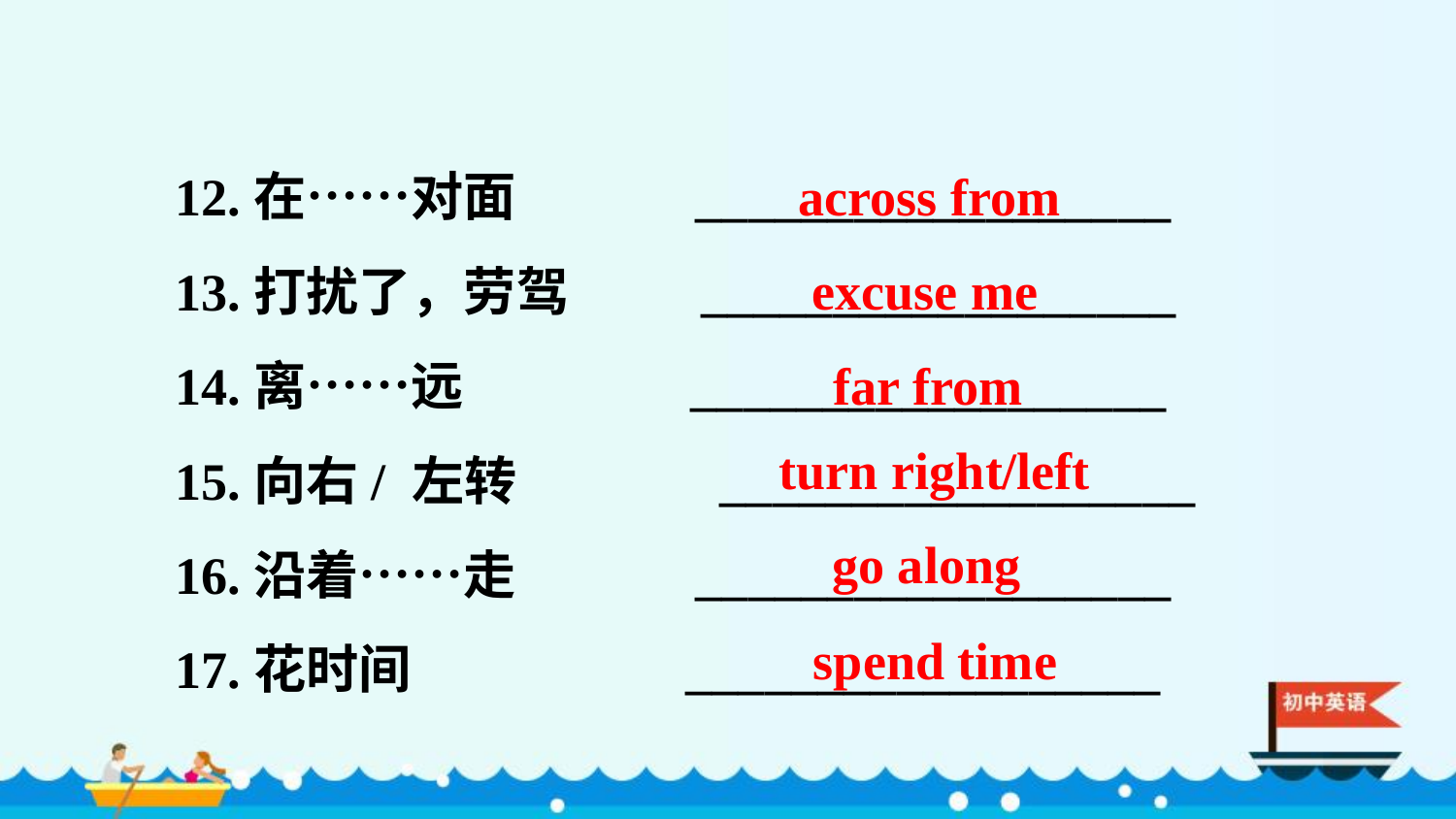

12.在……对面              __________________
13.打扰了，劳驾          __________________
14.离……远                  __________________
15.向右/ 左转                __________________
16.沿着……走              __________________
17.花时间                      __________________
across from
excuse me
far from
turn right/left
go along
spend time